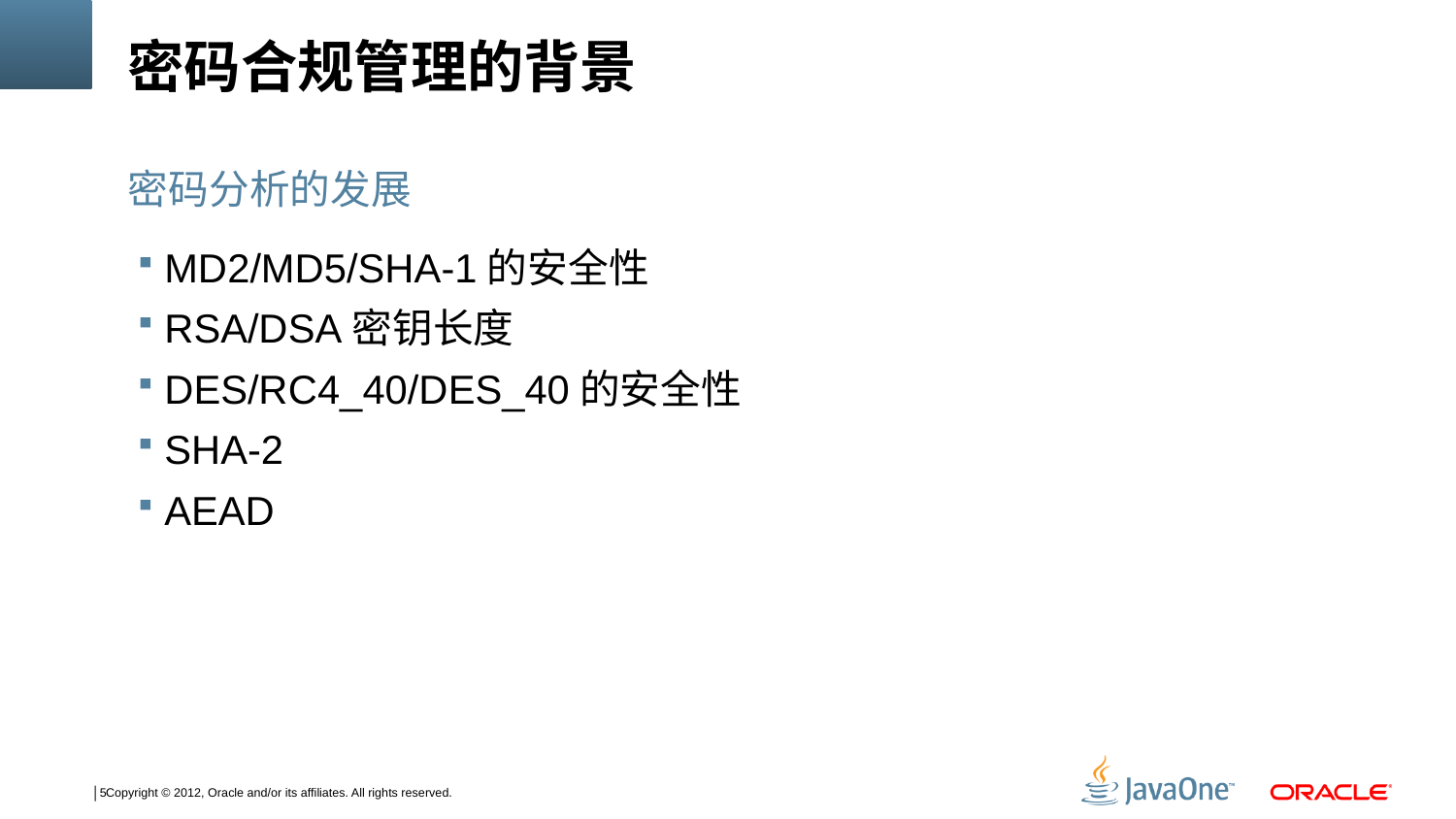

# 密码合规管理的背景
密码分析的发展
MD2/MD5/SHA-1的安全性
RSA/DSA密钥长度
DES/RC4_40/DES_40的安全性
SHA-2
AEAD